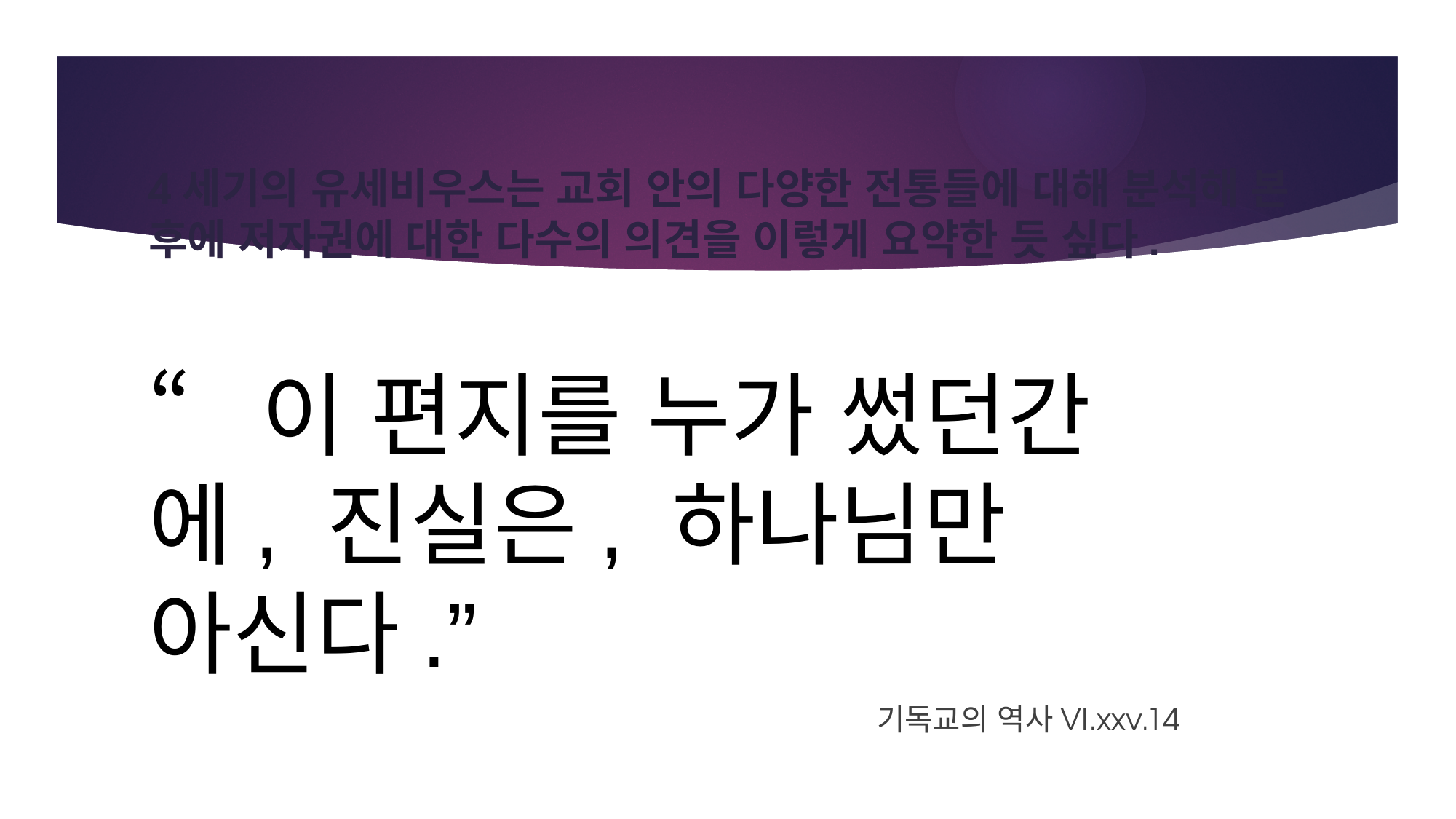

# 4세기의 유세비우스는 교회 안의 다양한 전통들에 대해 분석해 본 후에 저자권에 대한 다수의 의견을 이렇게 요약한 듯 싶다.
“이 편지를 누가 썼던간에, 진실은, 하나님만 아신다.”
기독교의 역사VI.xxv.14